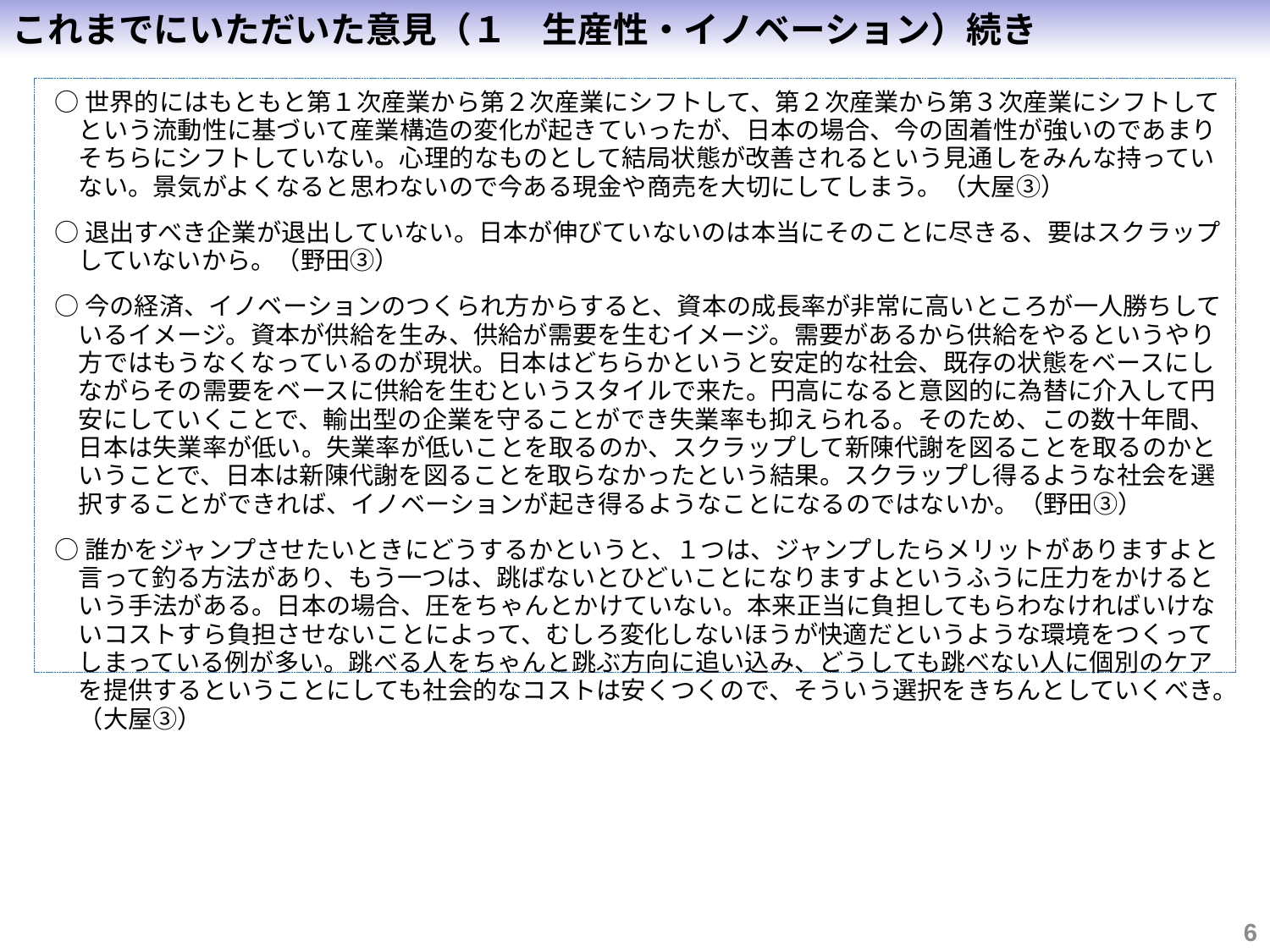

これまでにいただいた意見（１　生産性・イノベーション）続き
○世界的にはもともと第１次産業から第２次産業にシフトして、第２次産業から第３次産業にシフトしてという流動性に基づいて産業構造の変化が起きていったが、日本の場合、今の固着性が強いのであまりそちらにシフトしていない。心理的なものとして結局状態が改善されるという見通しをみんな持っていない。景気がよくなると思わないので今ある現金や商売を大切にしてしまう。（大屋③）
○退出すべき企業が退出していない。日本が伸びていないのは本当にそのことに尽きる、要はスクラップしていないから。（野田③）
○今の経済、イノベーションのつくられ方からすると、資本の成長率が非常に高いところが一人勝ちしているイメージ。資本が供給を生み、供給が需要を生むイメージ。需要があるから供給をやるというやり方ではもうなくなっているのが現状。日本はどちらかというと安定的な社会、既存の状態をベースにしながらその需要をベースに供給を生むというスタイルで来た。円高になると意図的に為替に介入して円安にしていくことで、輸出型の企業を守ることができ失業率も抑えられる。そのため、この数十年間、日本は失業率が低い。失業率が低いことを取るのか、スクラップして新陳代謝を図ることを取るのかということで、日本は新陳代謝を図ることを取らなかったという結果。スクラップし得るような社会を選択することができれば、イノベーションが起き得るようなことになるのではないか。（野田③）
○誰かをジャンプさせたいときにどうするかというと、１つは、ジャンプしたらメリットがありますよと言って釣る方法があり、もう一つは、跳ばないとひどいことになりますよというふうに圧力をかけるという手法がある。日本の場合、圧をちゃんとかけていない。本来正当に負担してもらわなければいけないコストすら負担させないことによって、むしろ変化しないほうが快適だというような環境をつくってしまっている例が多い。跳べる人をちゃんと跳ぶ方向に追い込み、どうしても跳べない人に個別のケアを提供するということにしても社会的なコストは安くつくので、そういう選択をきちんとしていくべき。（大屋③）
6